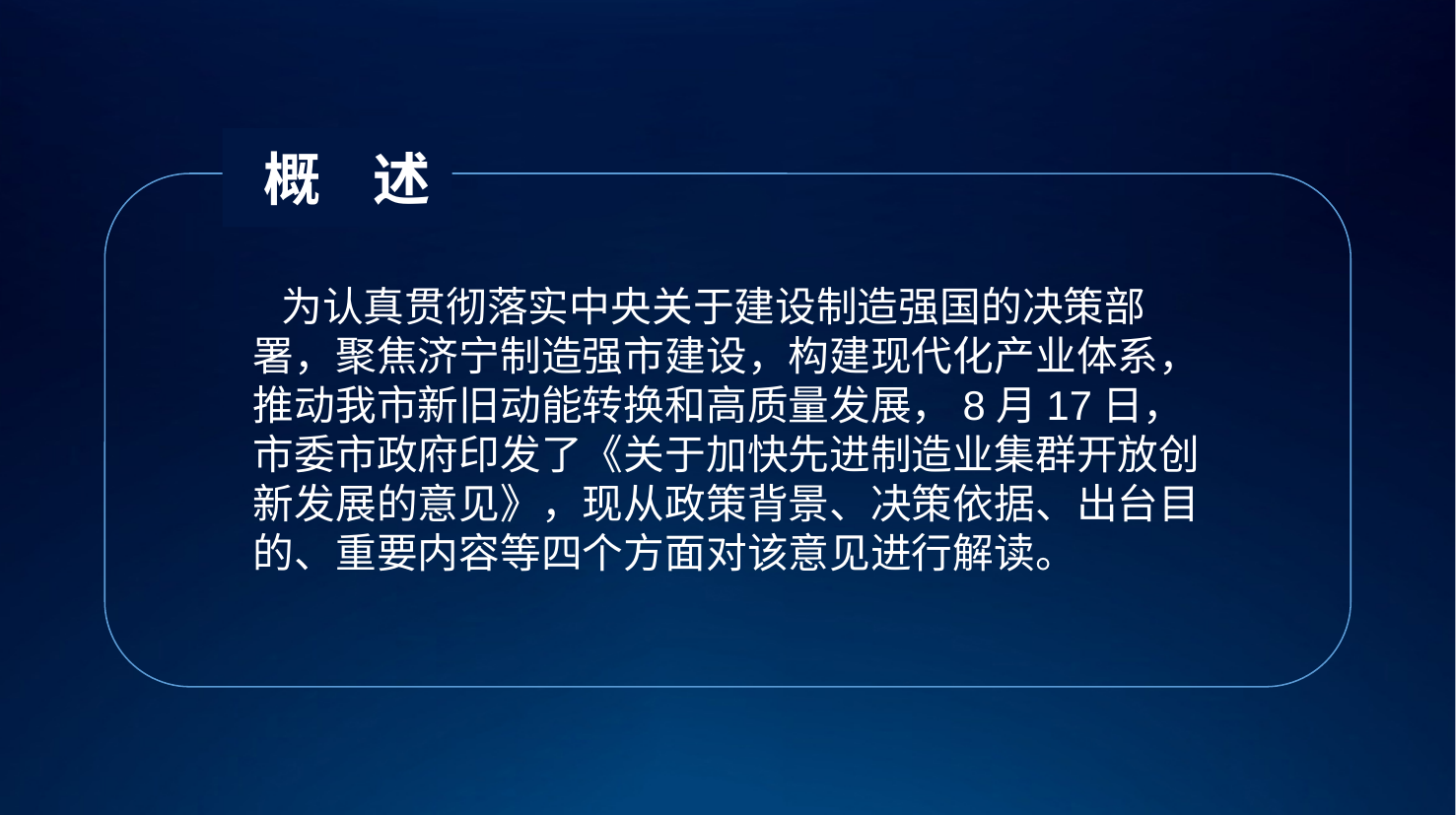

概    述

  为认真贯彻落实中央关于建设制造强国的决策部署，聚焦济宁制造强市建设，构建现代化产业体系，推动我市新旧动能转换和高质量发展，8月17日，市委市政府印发了《关于加快先进制造业集群开放创新发展的意见》，现从政策背景、决策依据、出台目的、重要内容等四个方面对该意见进行解读。